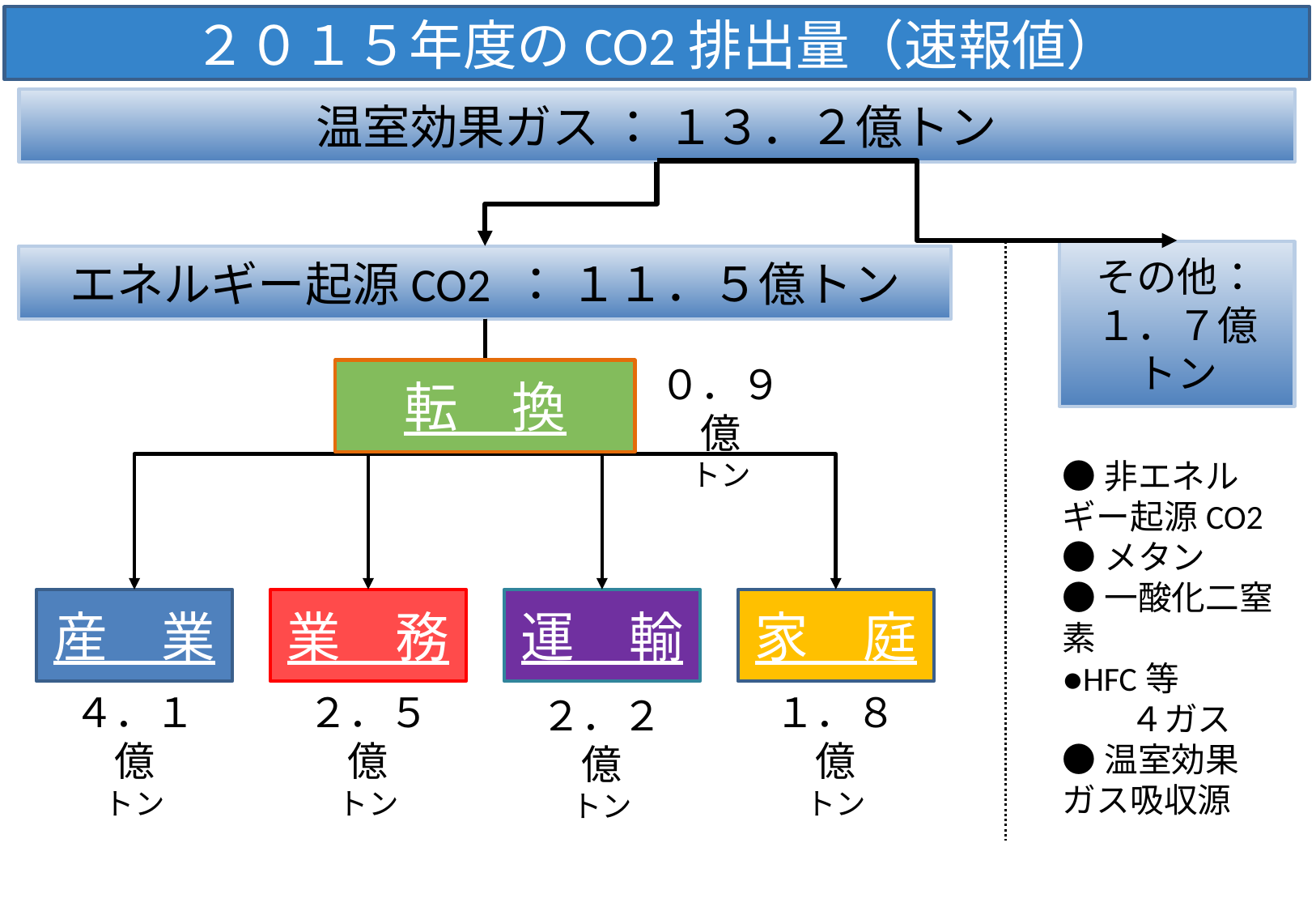

２０１５年度のCO2排出量（速報値）
温室効果ガス ： １３．２億トン

その他：
１．７億
トン
エネルギー起源CO2 ： １１．５億トン
０．９億
トン
家　庭
１．８億
トン
産　業
４．１億
トン
業　務
２．５億
トン
運　輸
２．２億
トン
転　換
●非エネルギー起源CO2
●メタン
●一酸化二窒素
●HFC等
　　４ガス
●温室効果
ガス吸収源